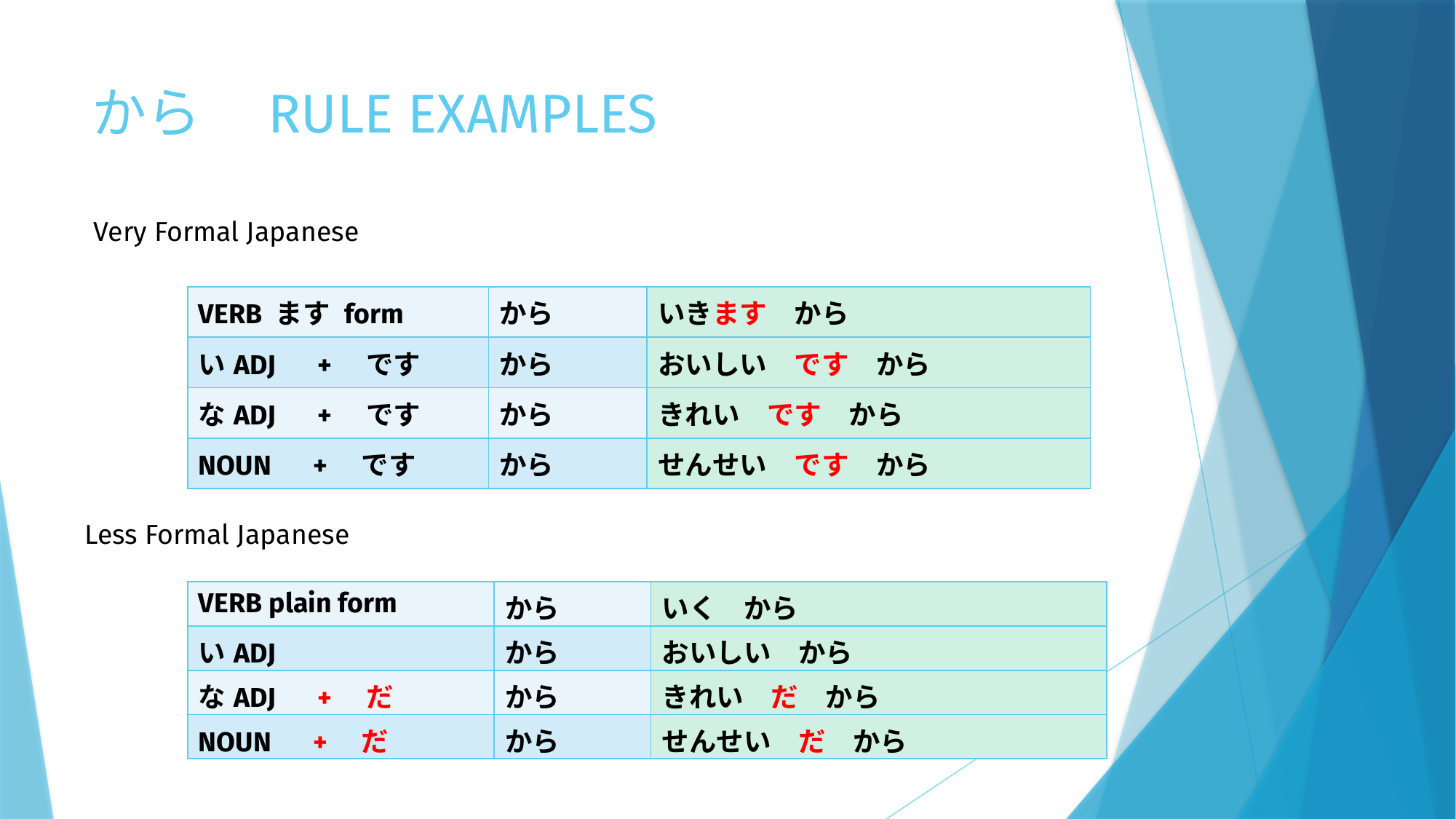

# から　RULE EXAMPLES
Very Formal Japanese
| VERB ます form | から | いきます　から |
| --- | --- | --- |
| いADJ　+　です | から | おいしい　です　から |
| なADJ　+　です | から | きれい　です　から |
| NOUN　+　です | から | せんせい　です　から |
Less Formal Japanese
| VERB plain form | から | いく　から |
| --- | --- | --- |
| いADJ | から | おいしい　から |
| なADJ　+　だ | から | きれい　だ　から |
| NOUN　+　だ | から | せんせい　だ　から |